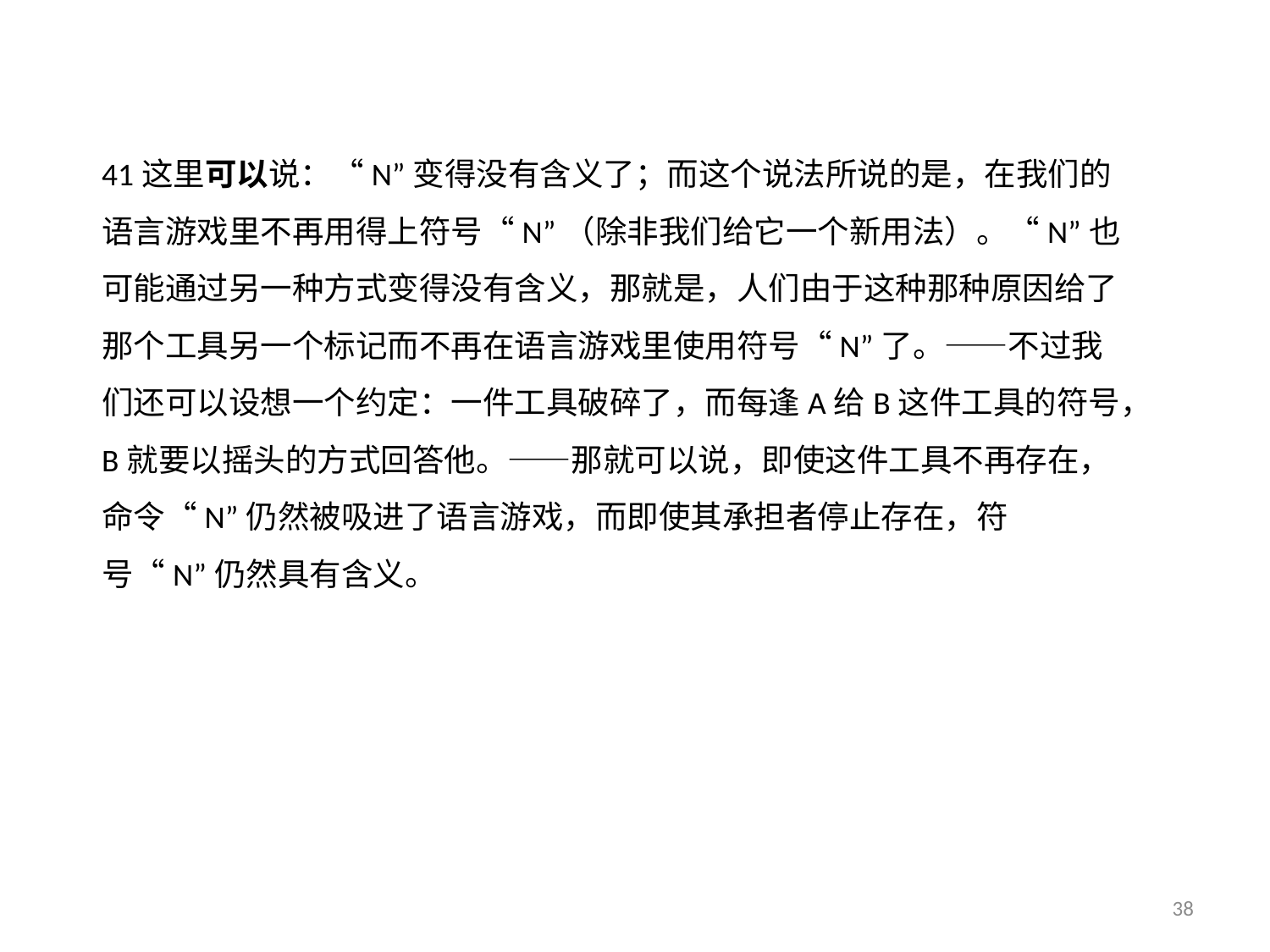

41这里可以说：“N”变得没有含义了；而这个说法所说的是，在我们的语言游戏里不再用得上符号“N”（除非我们给它一个新用法）。“N”也可能通过另一种方式变得没有含义，那就是，人们由于这种那种原因给了那个工具另一个标记而不再在语言游戏里使用符号“N”了。——不过我们还可以设想一个约定：一件工具破碎了，而每逢A给B这件工具的符号，B就要以摇头的方式回答他。——那就可以说，即使这件工具不再存在，命令“N”仍然被吸进了语言游戏，而即使其承担者停止存在，符号“N”仍然具有含义。

38